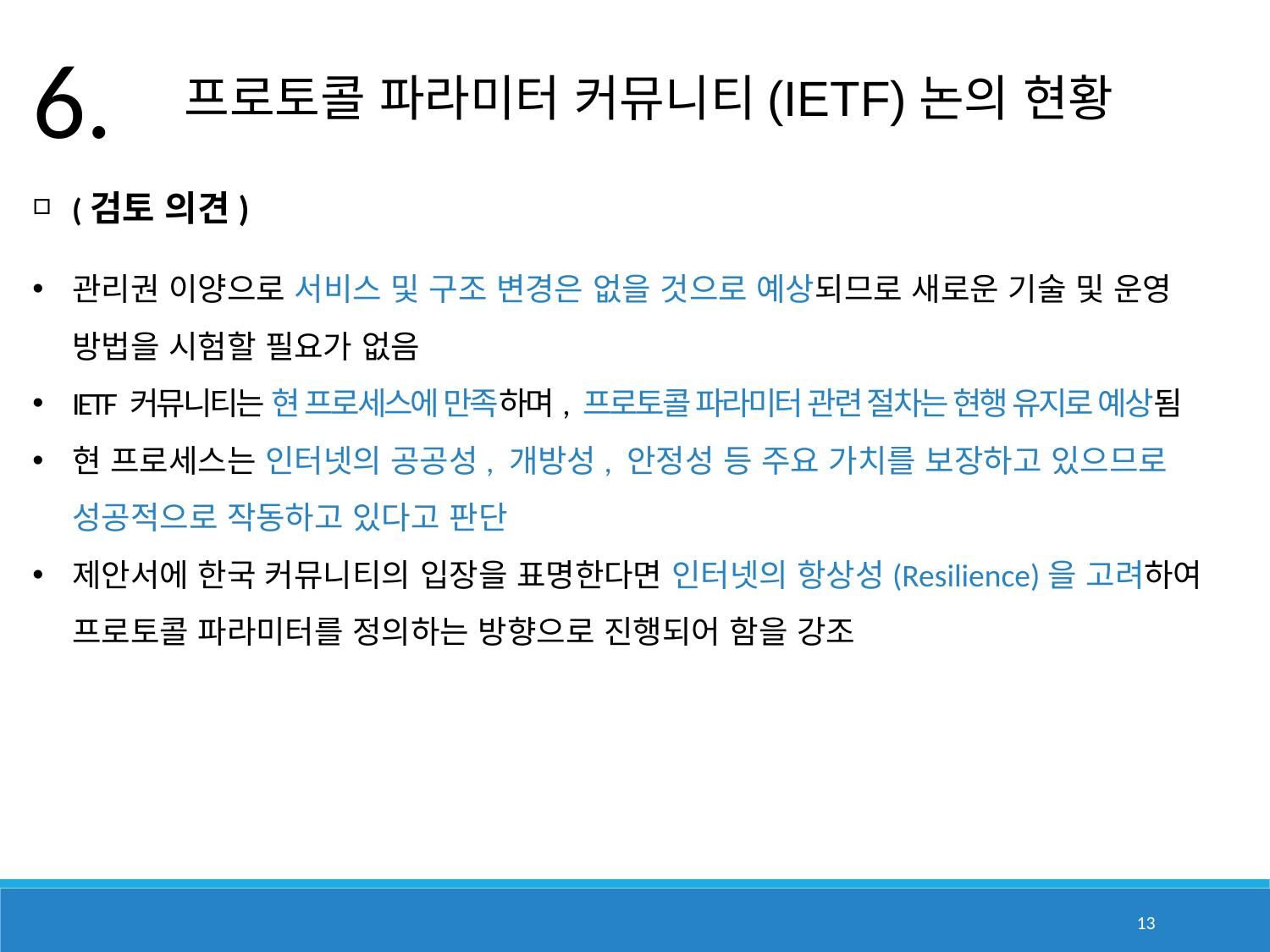

6.
     프로토콜 파라미터 커뮤니티(IETF)논의 현황

(검토 의견)

관리권 이양으로 서비스 및 구조 변경은 없을 것으로 예상되므로 새로운 기술 및 운영 방법을 시험할 필요가 없음
IETF 커뮤니티는 현 프로세스에 만족하며, 프로토콜 파라미터 관련 절차는 현행 유지로 예상됨
현 프로세스는 인터넷의 공공성, 개방성, 안정성 등 주요 가치를 보장하고 있으므로
성공적으로 작동하고 있다고 판단
제안서에 한국 커뮤니티의 입장을 표명한다면 인터넷의 항상성(Resilience)을 고려하여 프로토콜 파라미터를 정의하는 방향으로 진행되어 함을 강조
13